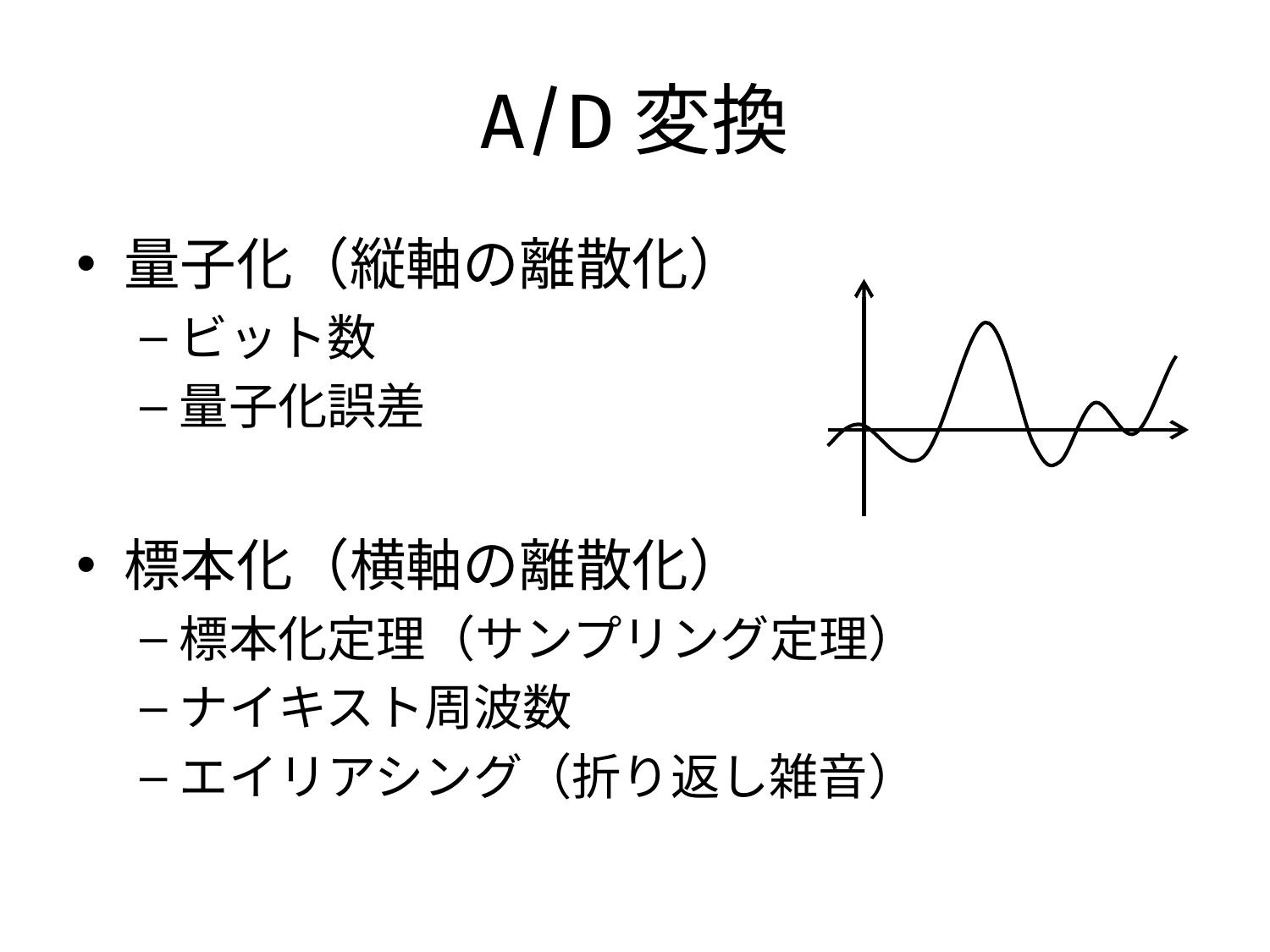

# A/D変換
量子化（縦軸の離散化）
ビット数
量子化誤差

標本化（横軸の離散化）
標本化定理（サンプリング定理）
ナイキスト周波数
エイリアシング（折り返し雑音）